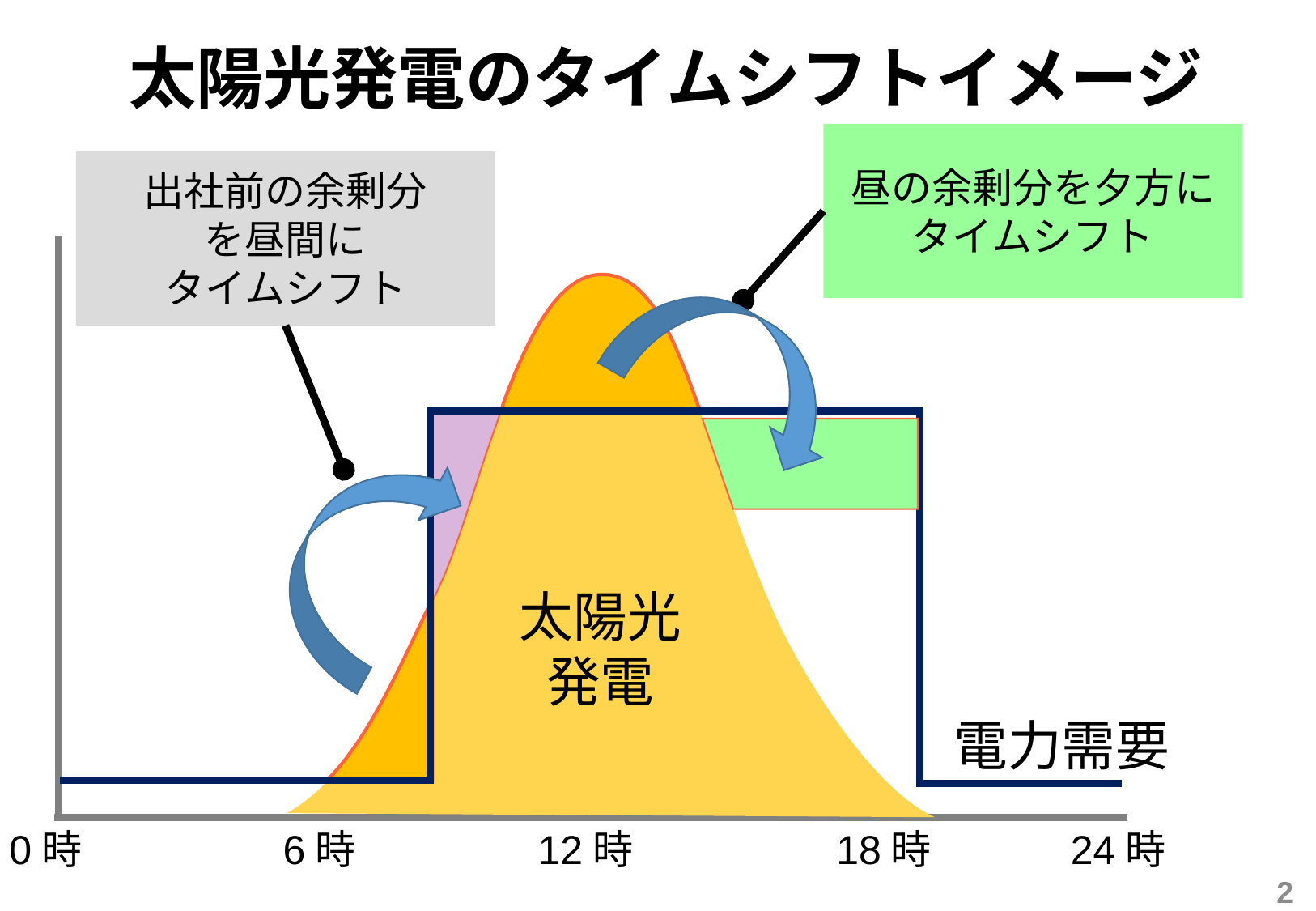

太陽光発電のタイムシフトイメージ
昼の余剰分を夕方に
タイムシフト
出社前の余剰分
を昼間に
タイムシフト

太陽光
発電

電力需要
0時
6時
12時
18時
24時
2